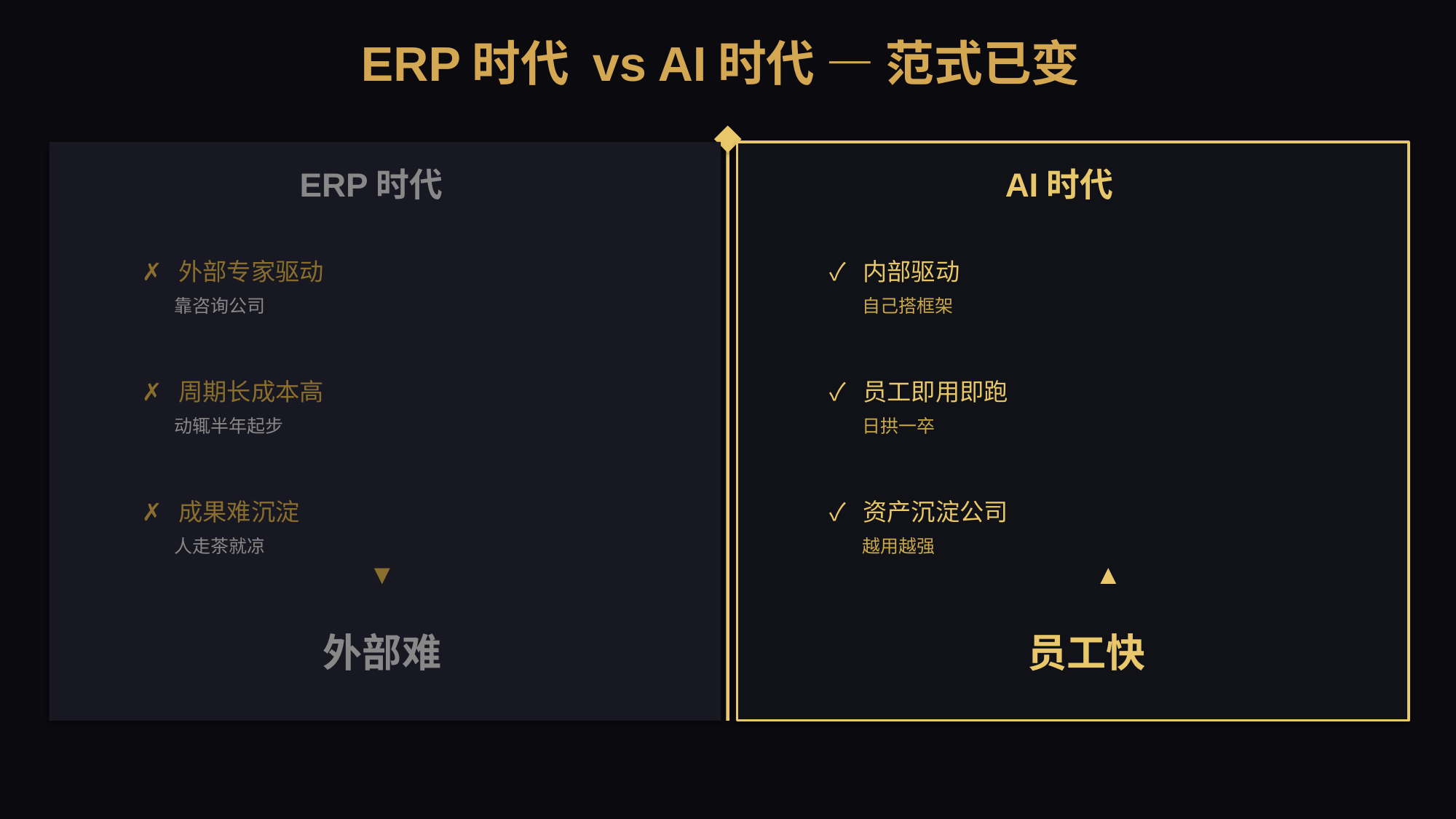

ERP时代 vs AI时代 — 范式已变

ERP时代
AI时代
✗  外部专家驱动
✓  内部驱动
靠咨询公司
自己搭框架
✗  周期长成本高
✓  员工即用即跑
动辄半年起步
日拱一卒
✗  成果难沉淀
✓  资产沉淀公司
人走茶就凉
越用越强
▼
▲
外部难
员工快